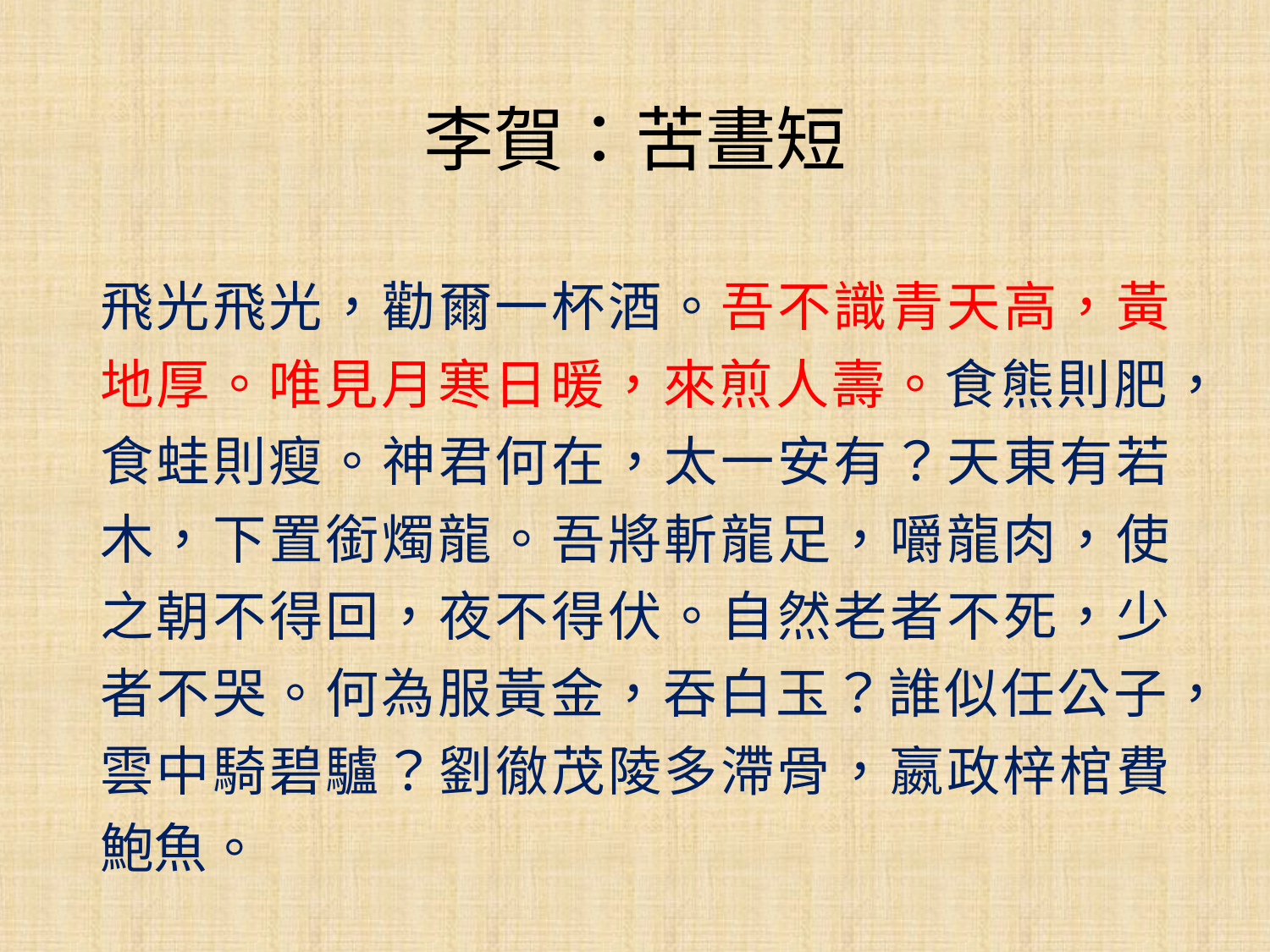

# 李賀：苦晝短
飛光飛光，勸爾一杯酒。吾不識青天高，黃地厚。唯見月寒日暖，來煎人壽。食熊則肥，食蛙則瘦。神君何在，太一安有？天東有若木，下置銜燭龍。吾將斬龍足，嚼龍肉，使之朝不得回，夜不得伏。自然老者不死，少者不哭。何為服黃金，吞白玉？誰似任公子，雲中騎碧驢？劉徹茂陵多滯骨，嬴政梓棺費鮑魚。